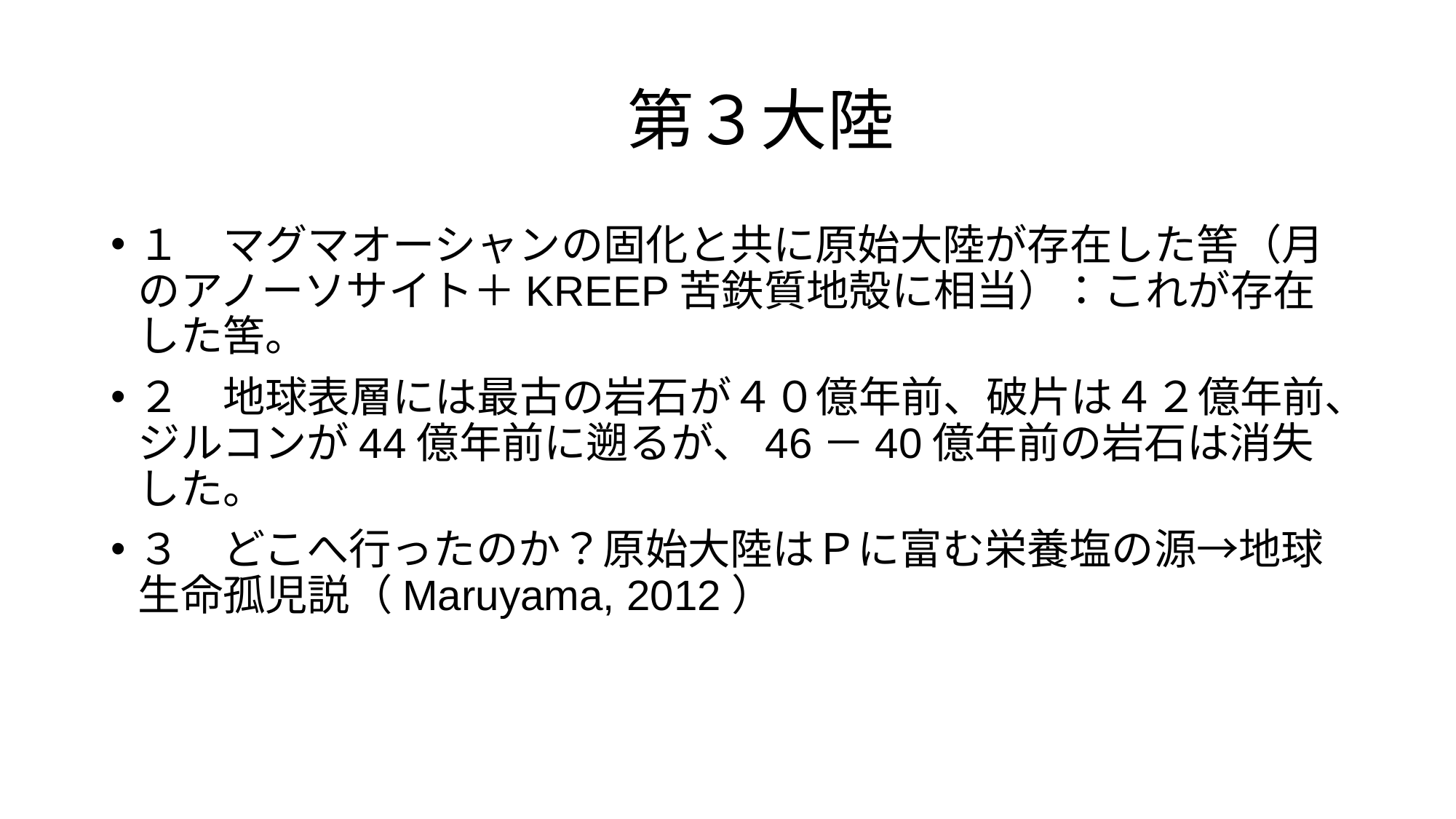

# 第３大陸
１　マグマオーシャンの固化と共に原始大陸が存在した筈（月のアノーソサイト＋KREEP苦鉄質地殻に相当）：これが存在した筈。
２　地球表層には最古の岩石が４０億年前、破片は４２億年前、ジルコンが44億年前に遡るが、46－40億年前の岩石は消失した。
３　どこへ行ったのか？原始大陸はＰに富む栄養塩の源→地球生命孤児説（Maruyama, 2012）